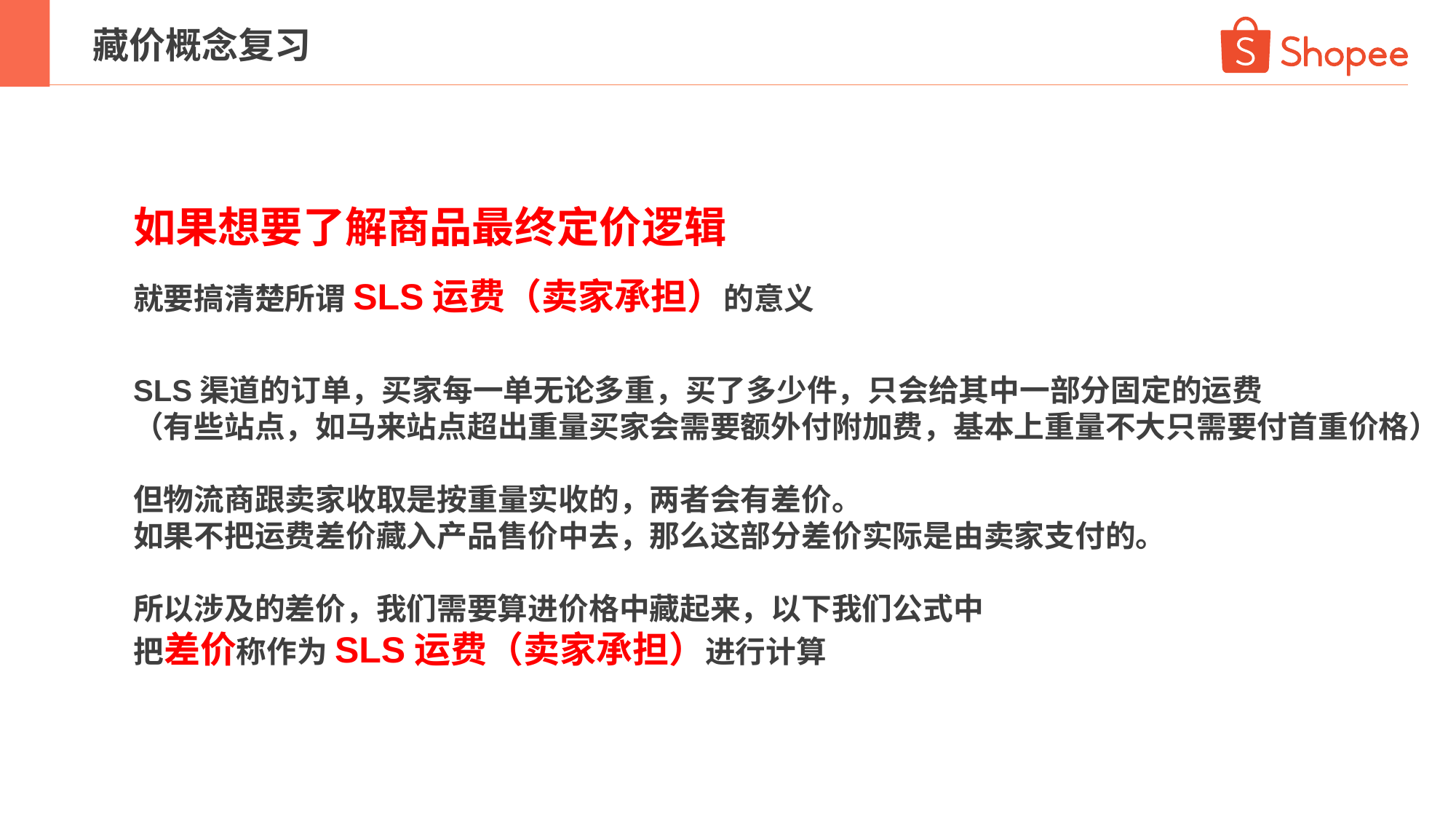

藏价概念复习
如果想要了解商品最终定价逻辑
就要搞清楚所谓SLS运费（卖家承担）的意义

SLS渠道的订单，买家每一单无论多重，买了多少件，只会给其中一部分固定的运费
（有些站点，如马来站点超出重量买家会需要额外付附加费，基本上重量不大只需要付首重价格）

但物流商跟卖家收取是按重量实收的，两者会有差价。
如果不把运费差价藏入产品售价中去，那么这部分差价实际是由卖家支付的。

所以涉及的差价，我们需要算进价格中藏起来，以下我们公式中
把差价称作为SLS运费（卖家承担）进行计算